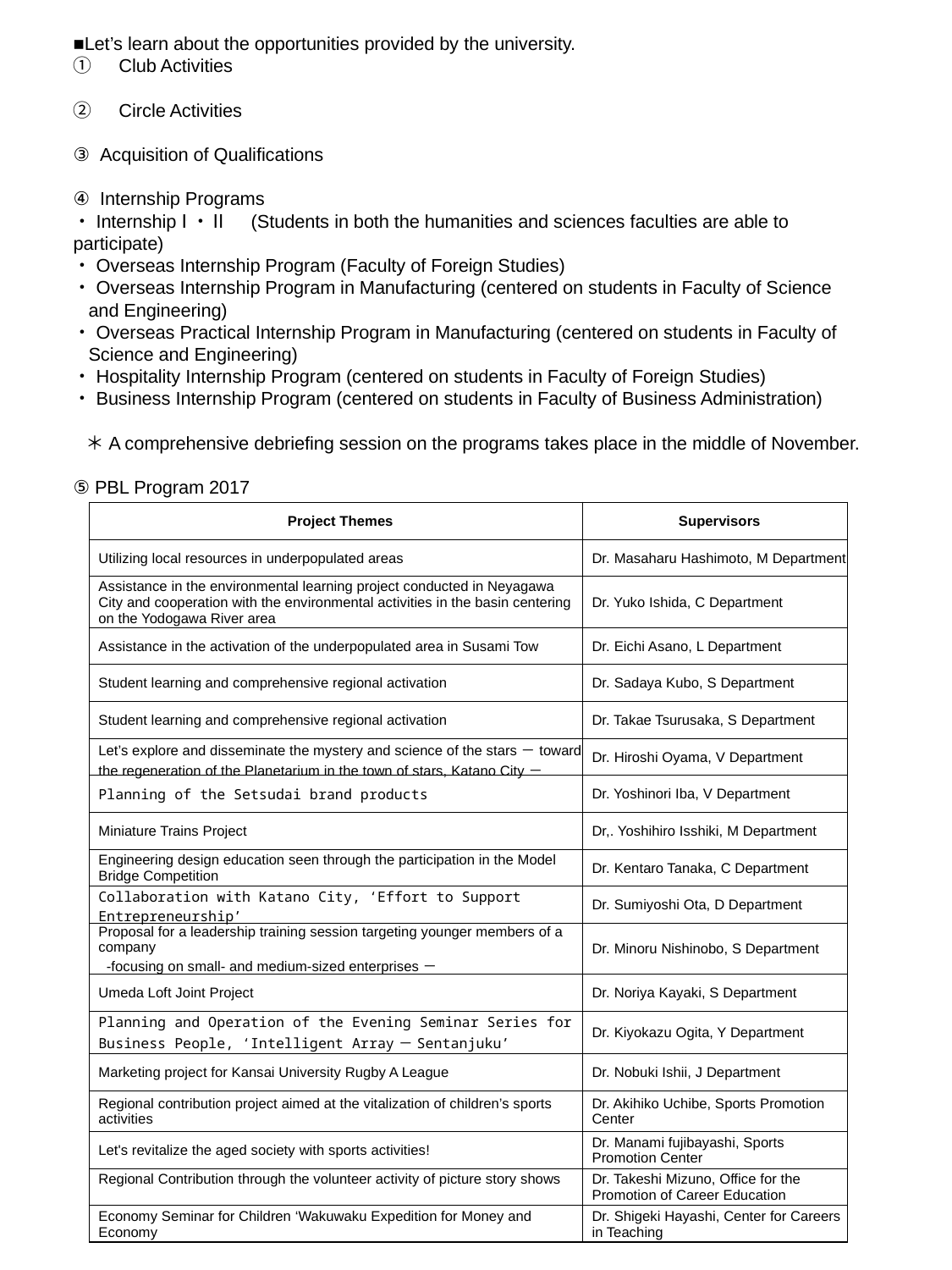

■Let’s learn about the opportunities provided by the university.
①　Club Activities

②　Circle Activities

③  Acquisition of Qualifications

④  Internship Programs
・Internship Ⅰ・Ⅱ　(Students in both the humanities and sciences faculties are able to participate)
・Overseas Internship Program (Faculty of Foreign Studies)
・Overseas Internship Program in Manufacturing (centered on students in Faculty of Science
   and Engineering)
・Overseas Practical Internship Program in Manufacturing (centered on students in Faculty of
   Science and Engineering)
・Hospitality Internship Program (centered on students in Faculty of Foreign Studies)
・Business Internship Program (centered on students in Faculty of Business Administration)

  ＊A comprehensive debriefing session on the programs takes place in the middle of November.

⑤ PBL Program 2017

| Project Themes | Supervisors |
| --- | --- |
| Utilizing local resources in underpopulated areas | Dr. Masaharu Hashimoto, M Department |
| Assistance in the environmental learning project conducted in Neyagawa City and cooperation with the environmental activities in the basin centering on the Yodogawa River area | Dr. Yuko Ishida, C Department |
| Assistance in the activation of the underpopulated area in Susami Tow | Dr. Eichi Asano, L Department |
| Student learning and comprehensive regional activation | Dr. Sadaya Kubo, S Department |
| Student learning and comprehensive regional activation | Dr. Takae Tsurusaka, S Department |
| Let’s explore and disseminate the mystery and science of the stars－toward the regeneration of the Planetarium in the town of stars, Katano City－ | Dr. Hiroshi Oyama, V Department |
| Planning of the Setsudai brand products | Dr. Yoshinori Iba, V Department |
| Miniature Trains Project | Dr,. Yoshihiro Isshiki, M Department |
| Engineering design education seen through the participation in the Model Bridge Competition | Dr. Kentaro Tanaka, C Department |
| Collaboration with Katano City, ‘Effort to Support Entrepreneurship’ | Dr. Sumiyoshi Ota, D Department |
| Proposal for a leadership training session targeting younger members of a company ‐focusing on small- and medium-sized enterprises－ | Dr. Minoru Nishinobo, S Department |
| Umeda Loft Joint Project | Dr. Noriya Kayaki, S Department |
| Planning and Operation of the Evening Seminar Series for Business People, ‘Intelligent Array－Sentanjuku’ | Dr. Kiyokazu Ogita, Y Department |
| Marketing project for Kansai University Rugby A League | Dr. Nobuki Ishii, J Department |
| Regional contribution project aimed at the vitalization of children’s sports activities | Dr. Akihiko Uchibe, Sports Promotion Center |
| Let's revitalize the aged society with sports activities! | Dr. Manami fujibayashi, Sports Promotion Center |
| Regional Contribution through the volunteer activity of picture story shows | Dr. Takeshi Mizuno, Office for the Promotion of Career Education |
| Economy Seminar for Children ‘Wakuwaku Expedition for Money and Economy | Dr. Shigeki Hayashi, Center for Careers in Teaching |